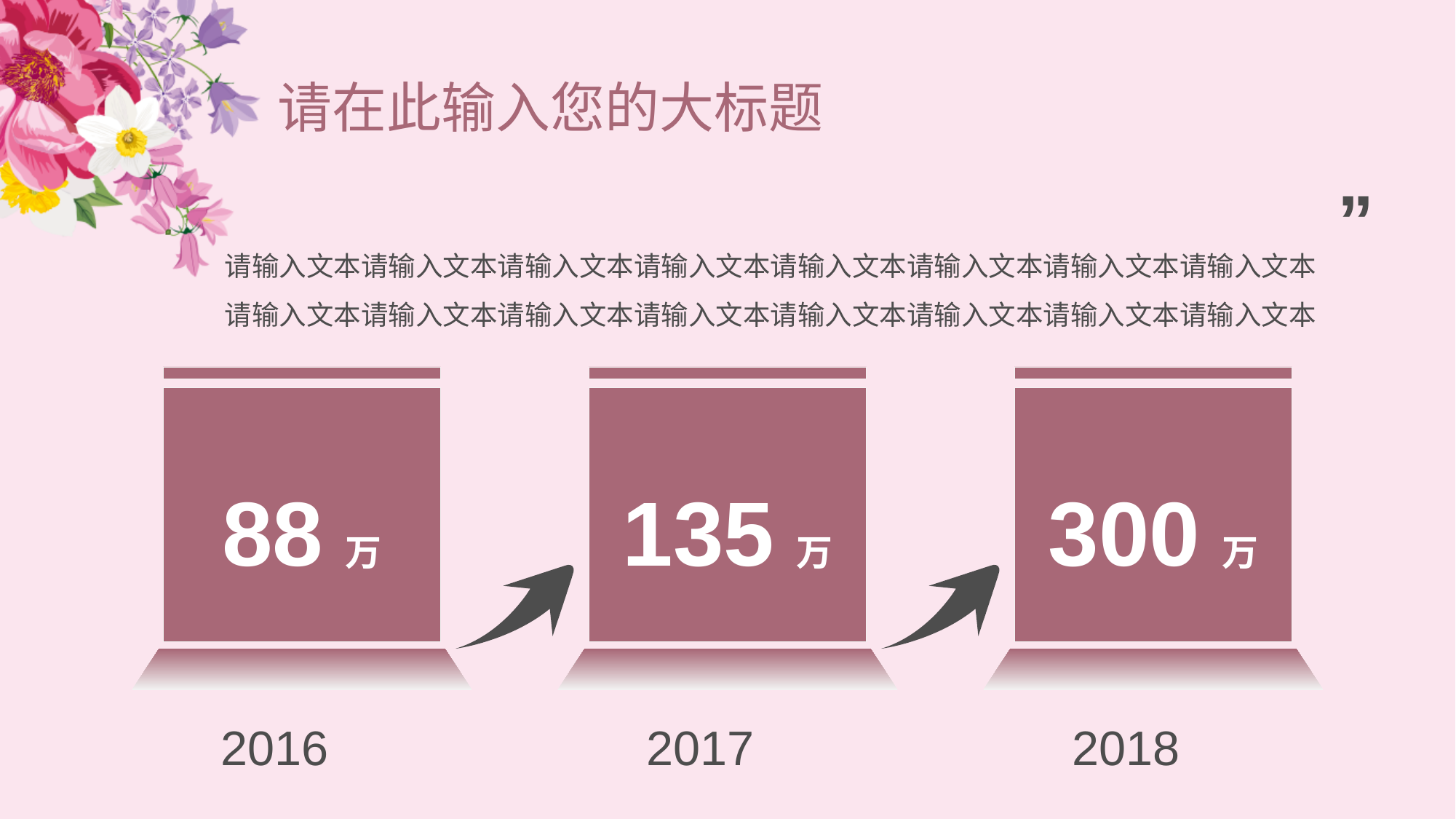

# 请在此输入您的大标题
“
请输入文本请输入文本请输入文本请输入文本请输入文本请输入文本请输入文本请输入文本请输入文本请输入文本请输入文本请输入文本请输入文本请输入文本请输入文本请输入文本

88万

135万

300万

2016
2017
2018